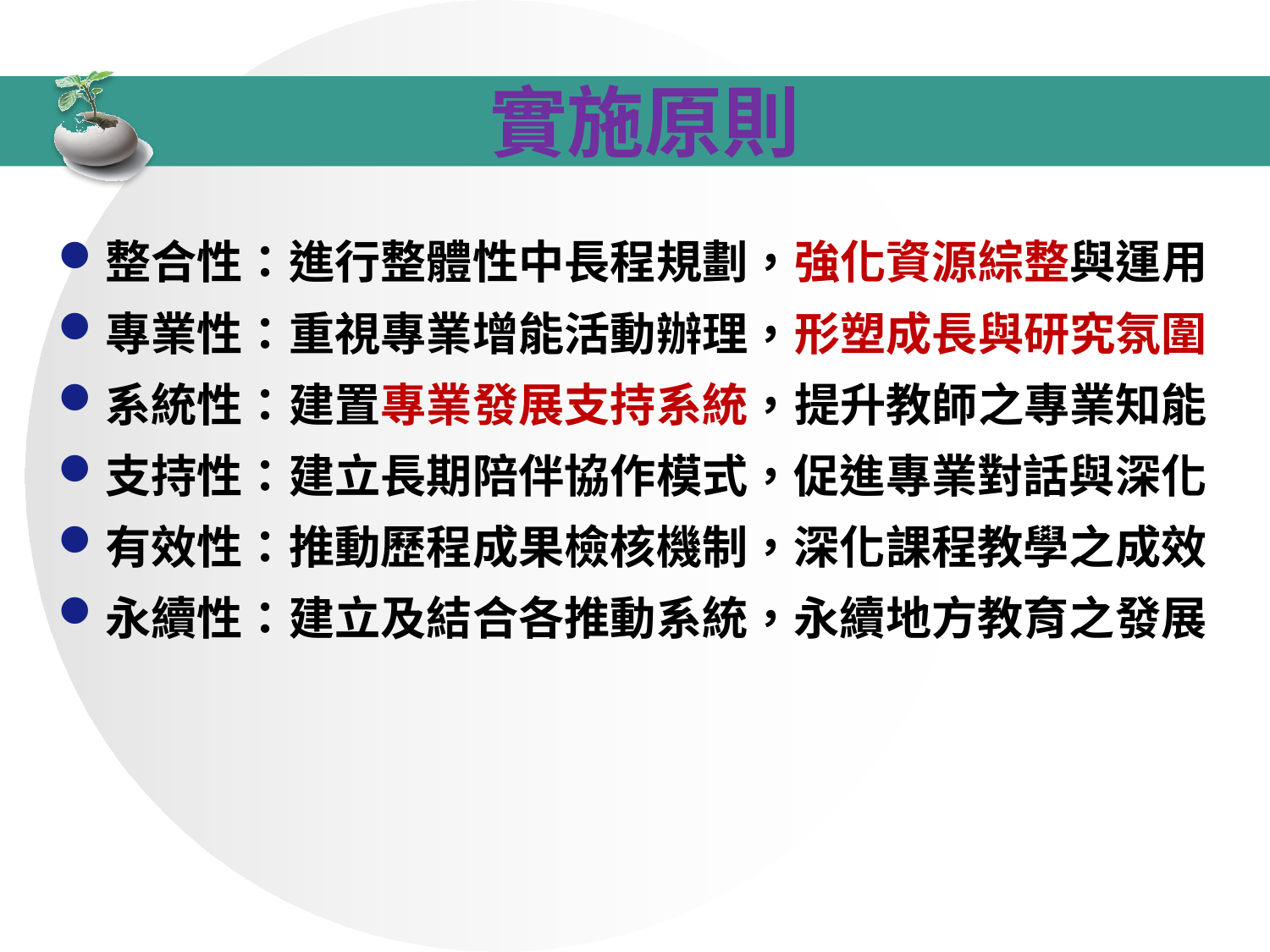

# 實施原則
整合性：進行整體性中長程規劃，強化資源綜整與運用
專業性：重視專業增能活動辦理，形塑成長與研究氛圍
系統性：建置專業發展支持系統，提升教師之專業知能
支持性：建立長期陪伴協作模式，促進專業對話與深化
有效性：推動歷程成果檢核機制，深化課程教學之成效
永續性：建立及結合各推動系統，永續地方教育之發展